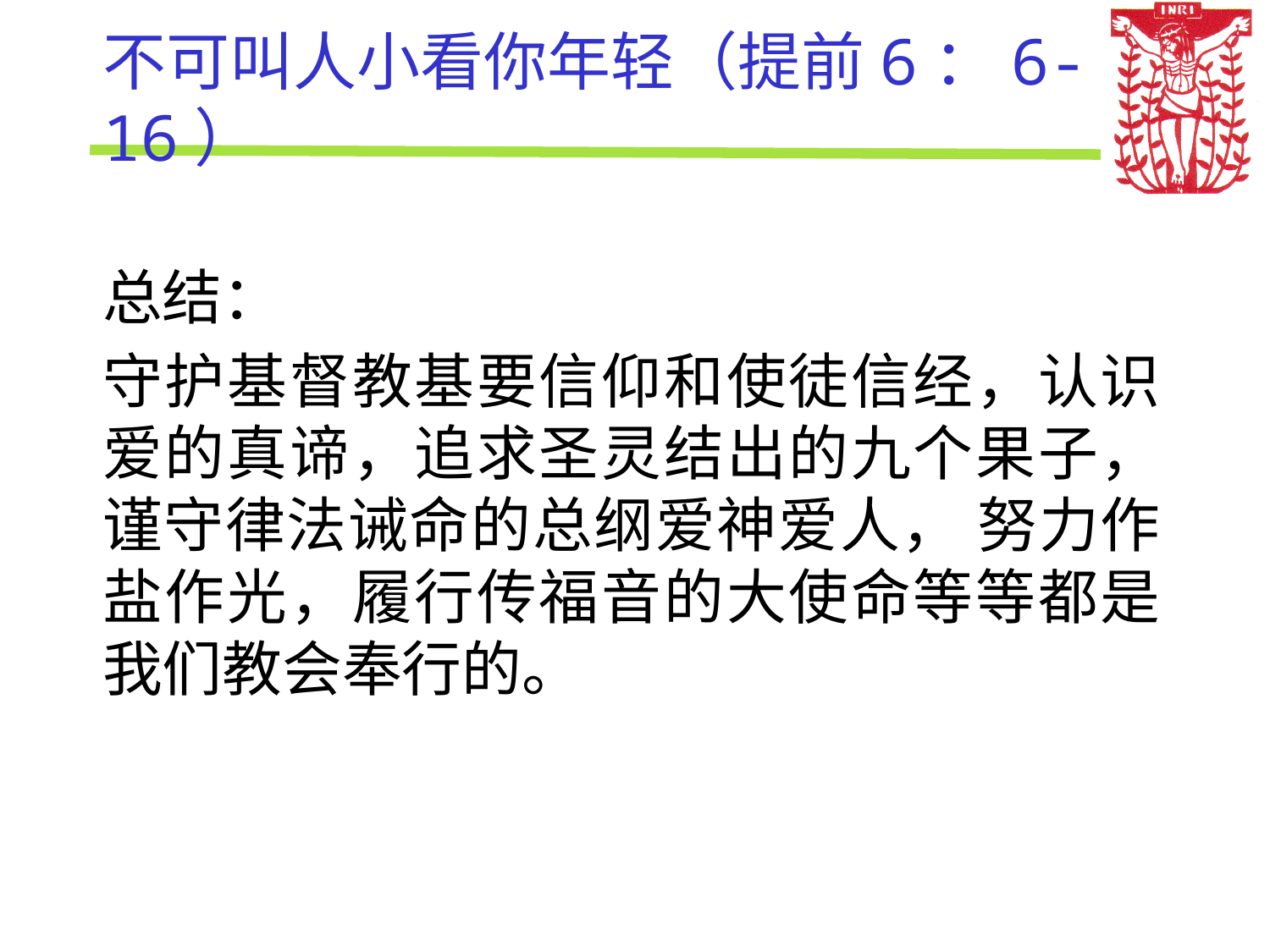

# 不可叫人小看你年轻（提前6：6-16）

总结：
守护基督教基要信仰和使徒信经，认识爱的真谛，追求圣灵结出的九个果子，谨守律法诫命的总纲爱神爱人， 努力作盐作光，履行传福音的大使命等等都是我们教会奉行的。